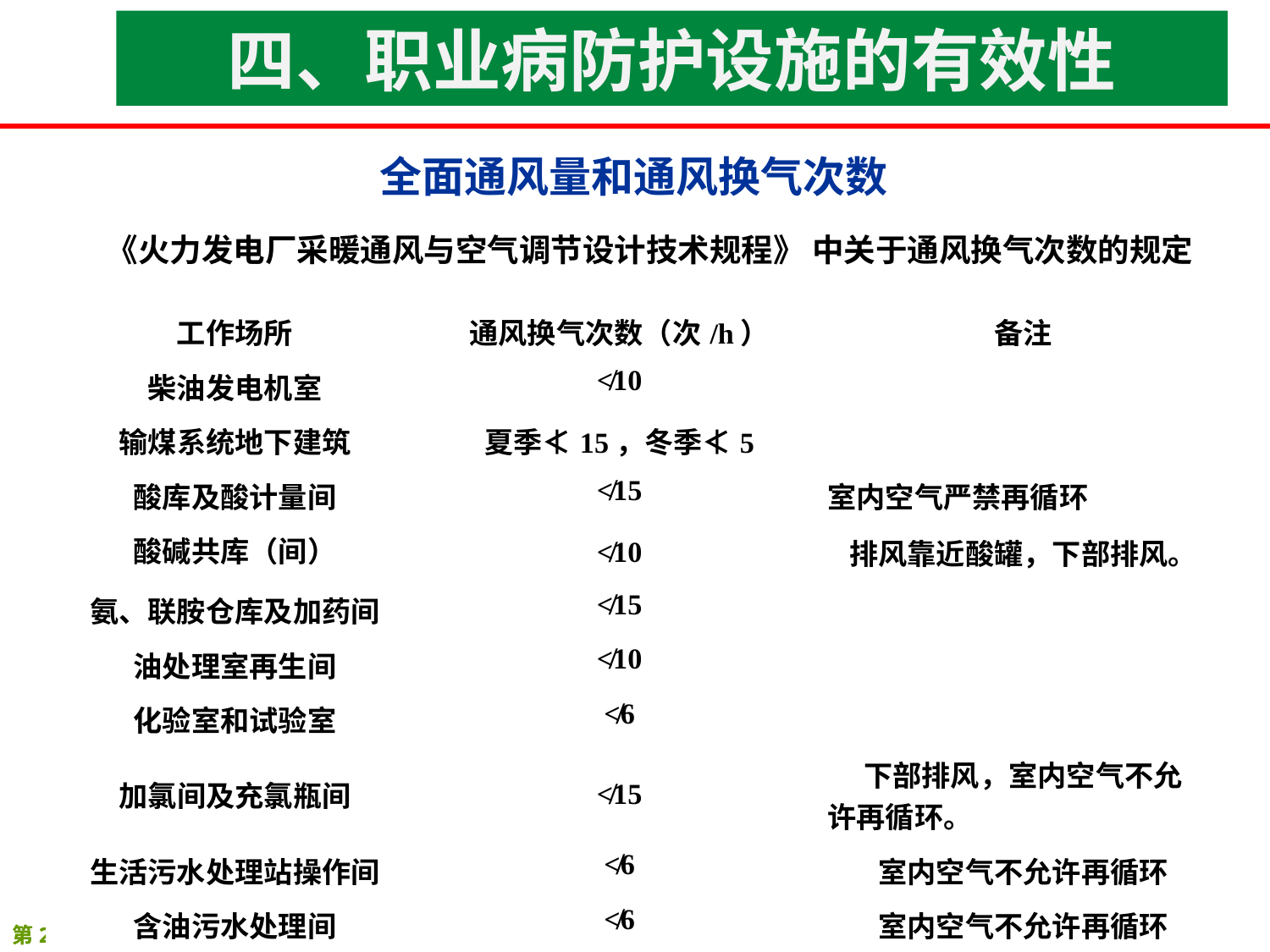

四、职业病防护设施的有效性

全面通风量和通风换气次数
《火力发电厂采暖通风与空气调节设计技术规程》 中关于通风换气次数的规定

| 工作场所 | 通风换气次数（次/h） | 备注 |
| --- | --- | --- |
| 柴油发电机室 | ≮10 |  |
| 输煤系统地下建筑 | 夏季≮15，冬季≮5 |  |
| 酸库及酸计量间 | ≮15 | 室内空气严禁再循环 |
| 酸碱共库（间） | ≮10 | 排风靠近酸罐，下部排风。 |
| 氨、联胺仓库及加药间 | ≮15 |  |
| 油处理室再生间 | ≮10 |  |
| 化验室和试验室 | ≮6 |  |
| 加氯间及充氯瓶间 | ≮15 | 下部排风，室内空气不允 许再循环。 |
| 生活污水处理站操作间 | ≮6 | 室内空气不允许再循环 |
| 含油污水处理间 | ≮6 | 室内空气不允许再循环 |